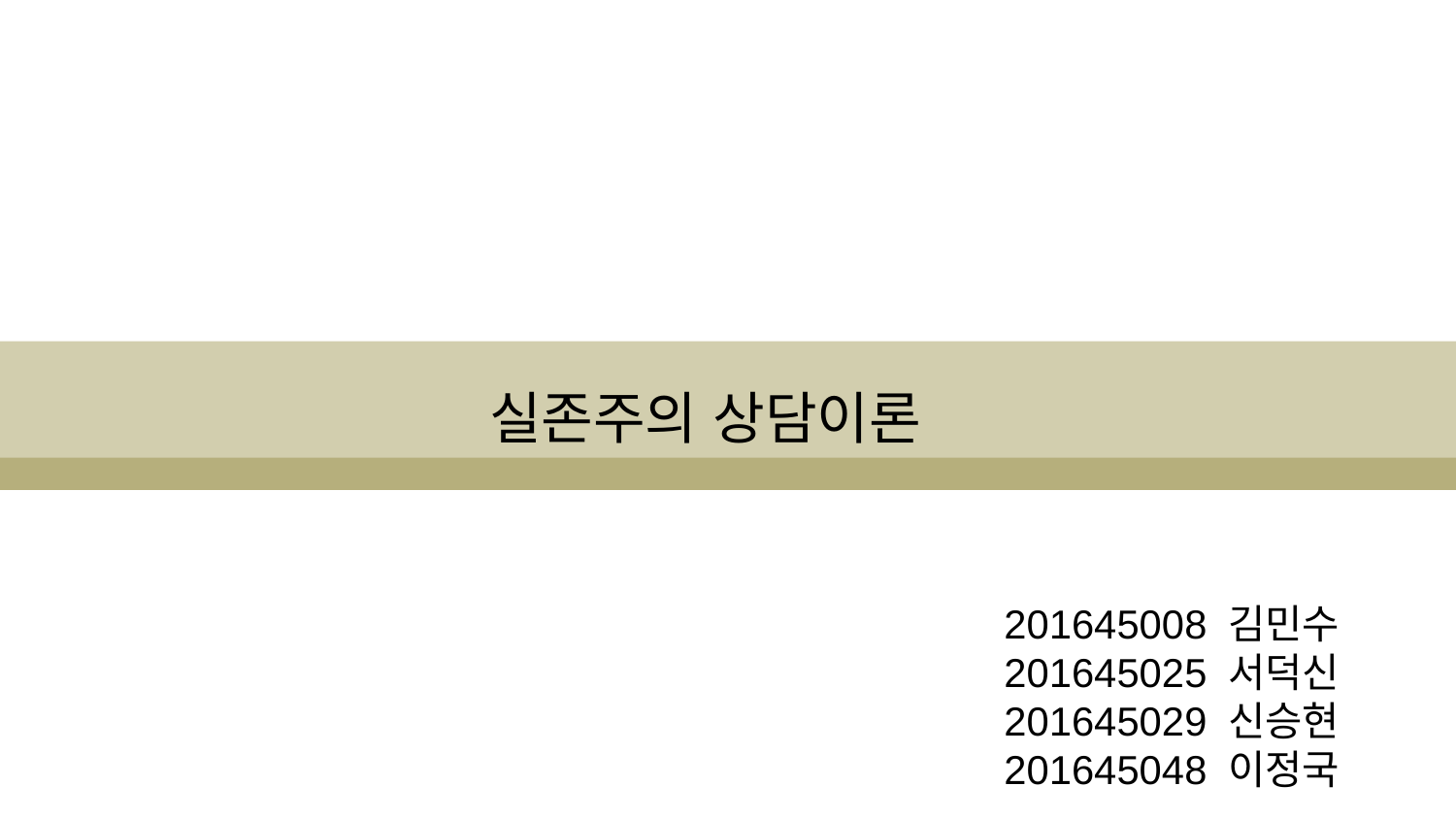

실존주의 상담이론
201645008 김민수
201645025 서덕신
201645029 신승현
201645048 이정국